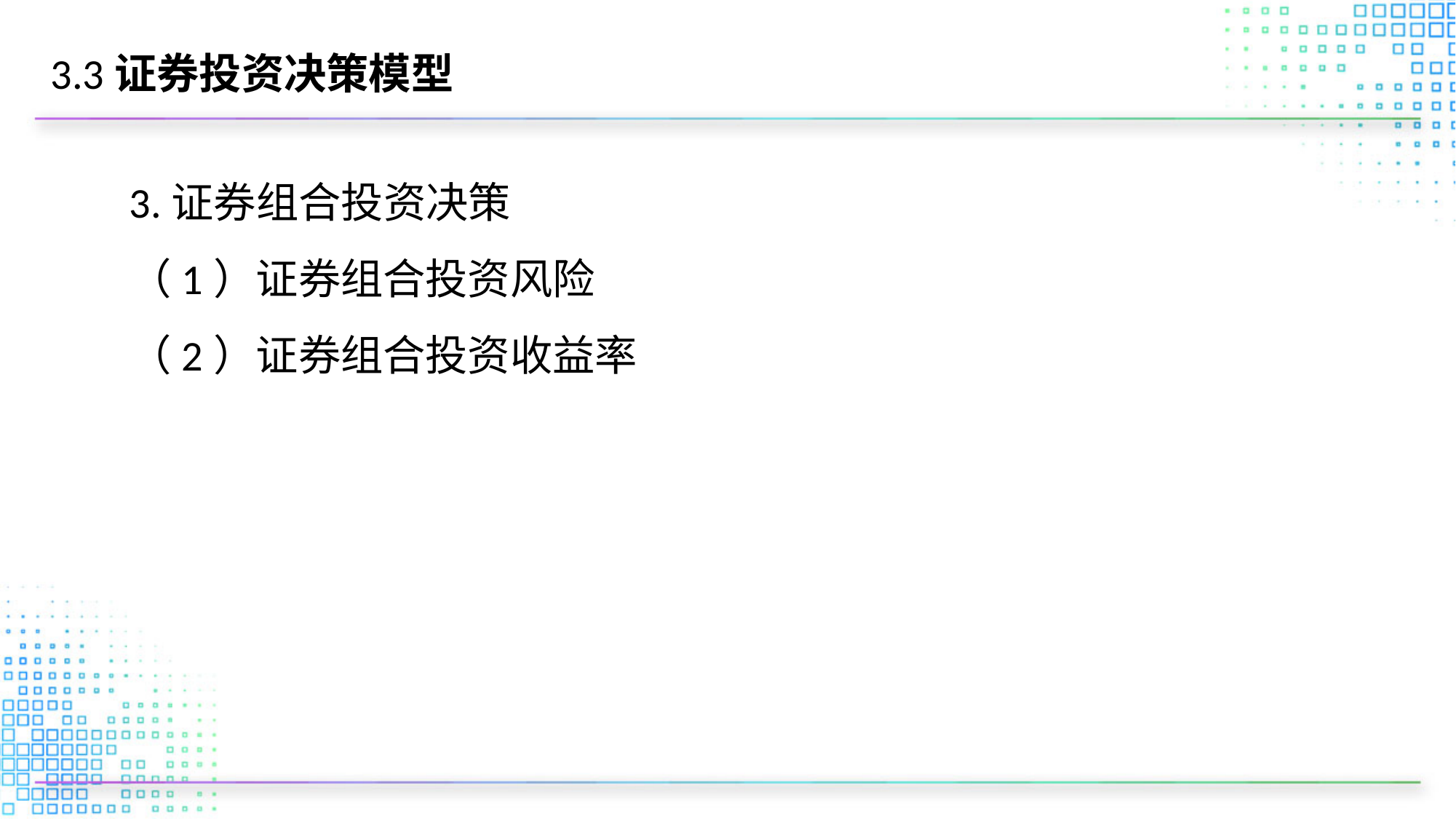

# 3.3证券投资决策模型
3.证券组合投资决策
（1）证券组合投资风险
（2）证券组合投资收益率